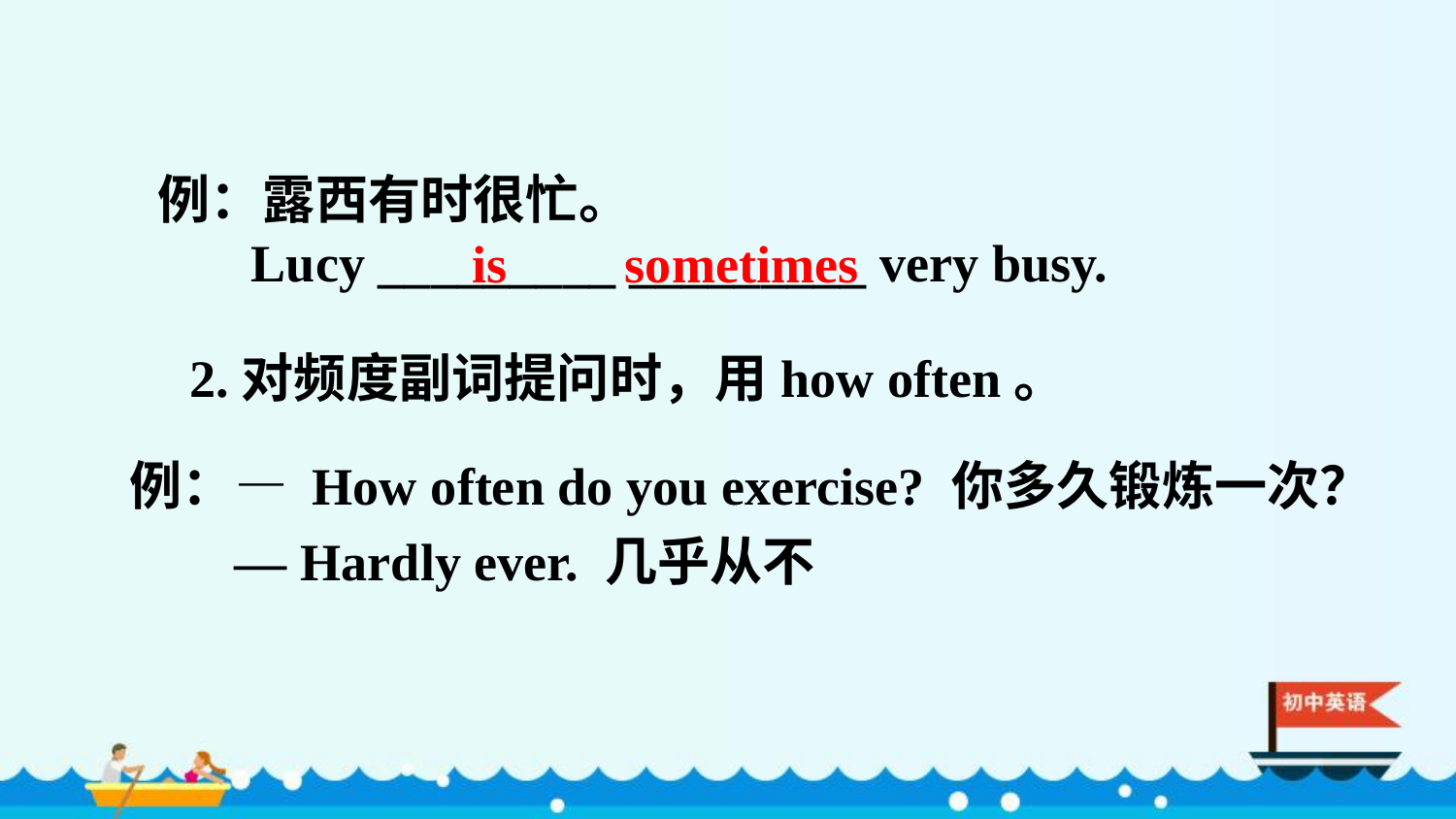

例：露西有时很忙。
         Lucy _________ _________ very busy.
is         sometimes
2.对频度副词提问时，用how often。
例：— How often do you exercise? 你多久锻炼一次？
        — Hardly ever. 几乎从不